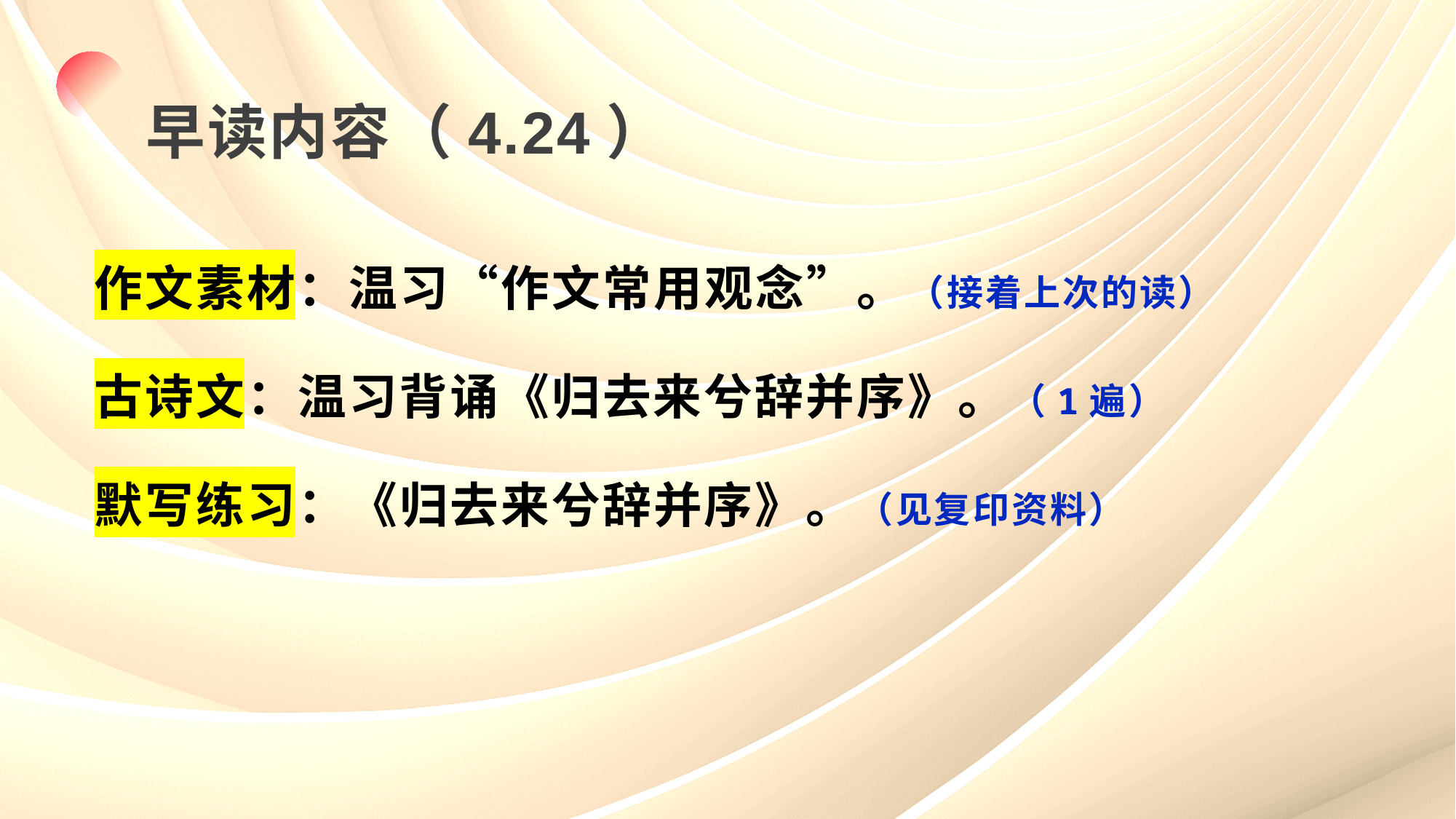

早读内容（4.24）
作文素材：温习“作文常用观念”。（接着上次的读）
古诗文：温习背诵《归去来兮辞并序》。（1遍）
默写练习：《归去来兮辞并序》。（见复印资料）